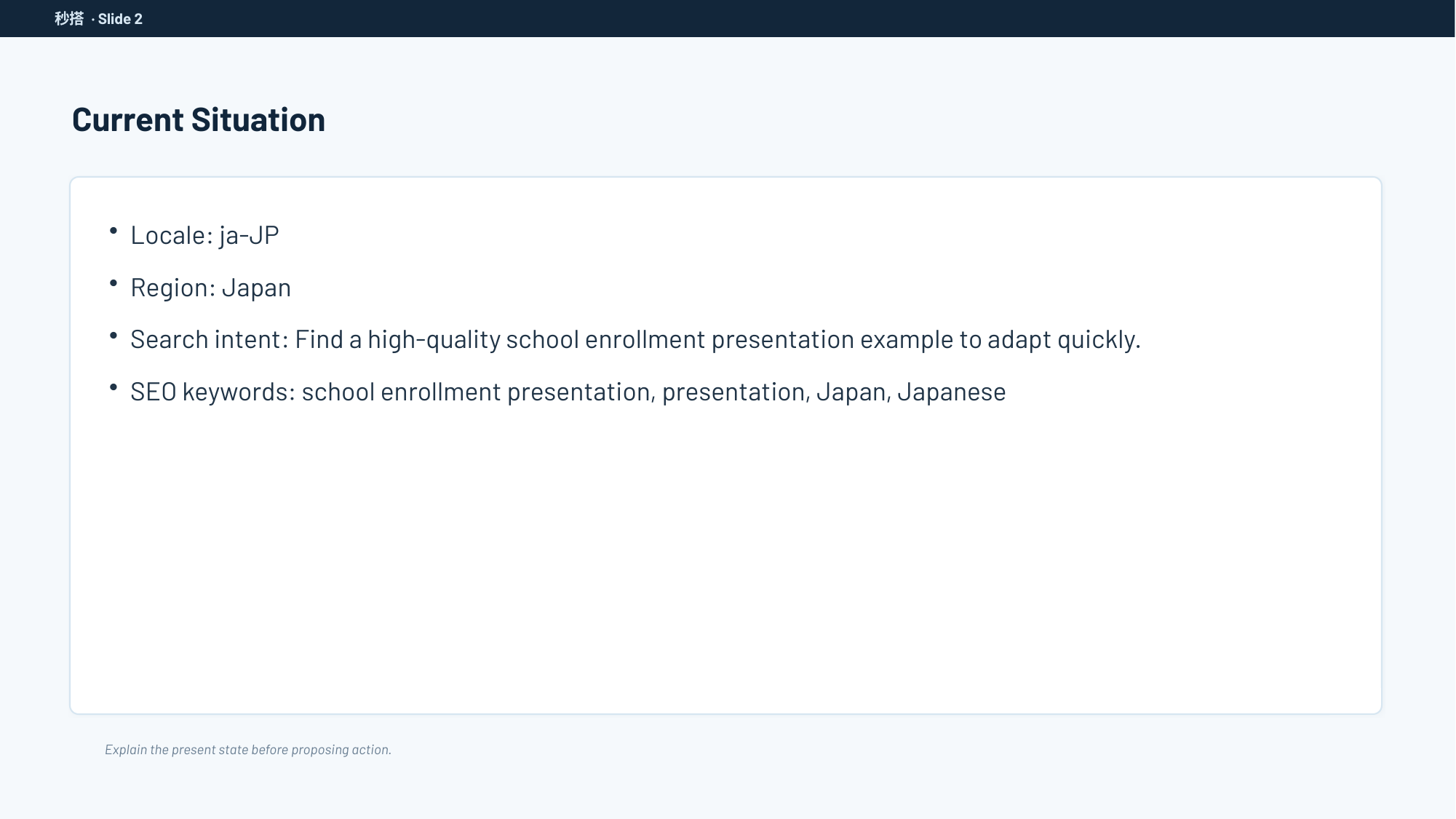

秒搭 · Slide 2
Current Situation

Locale: ja-JP
Region: Japan
Search intent: Find a high-quality school enrollment presentation example to adapt quickly.
SEO keywords: school enrollment presentation, presentation, Japan, Japanese
Explain the present state before proposing action.